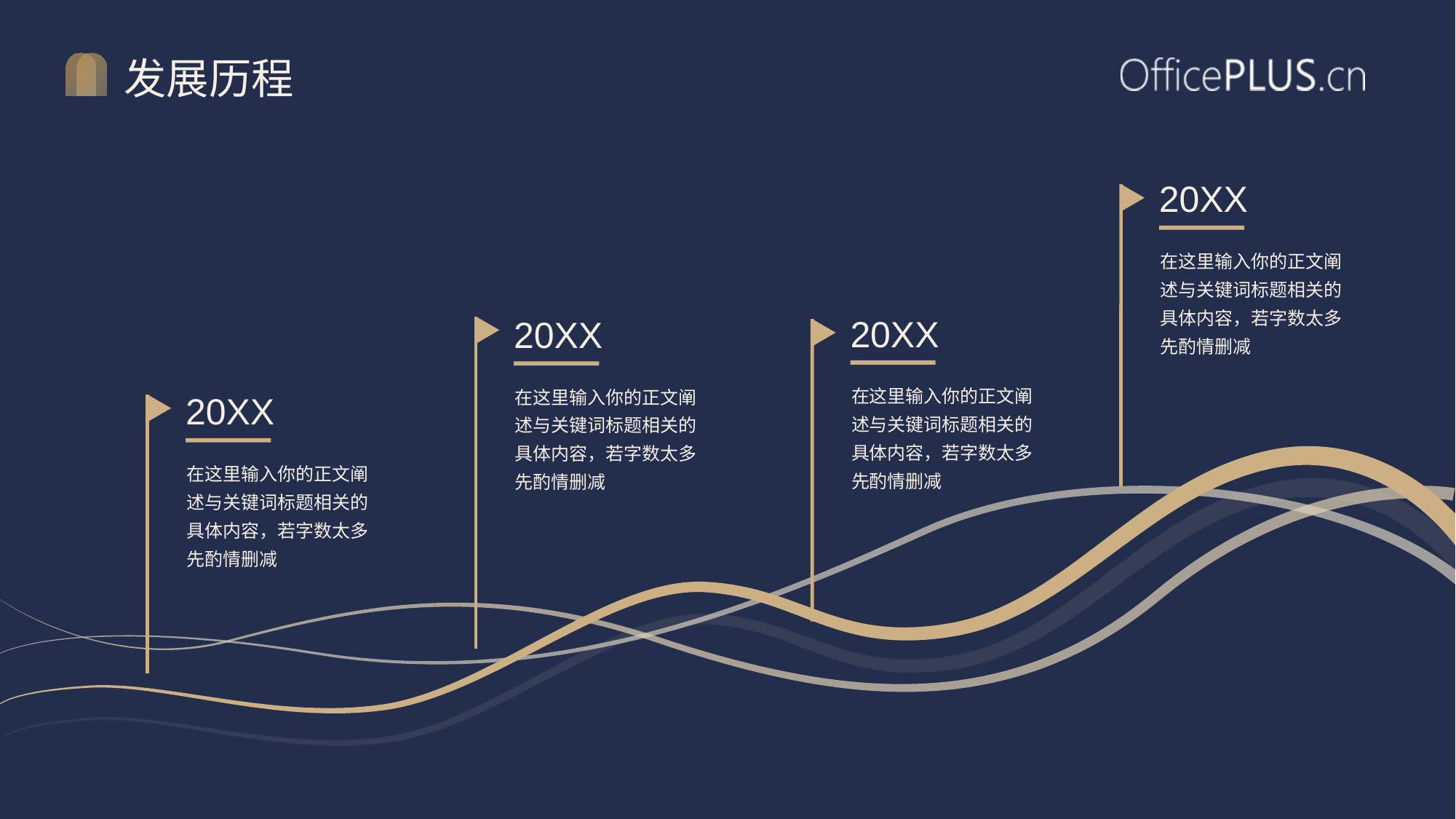

# 发展历程
20XX

在这里输入你的正文阐述与关键词标题相关的具体内容，若字数太多先酌情删减
20XX
20XX

在这里输入你的正文阐述与关键词标题相关的具体内容，若字数太多先酌情删减
在这里输入你的正文阐述与关键词标题相关的具体内容，若字数太多先酌情删减
20XX

在这里输入你的正文阐述与关键词标题相关的具体内容，若字数太多先酌情删减